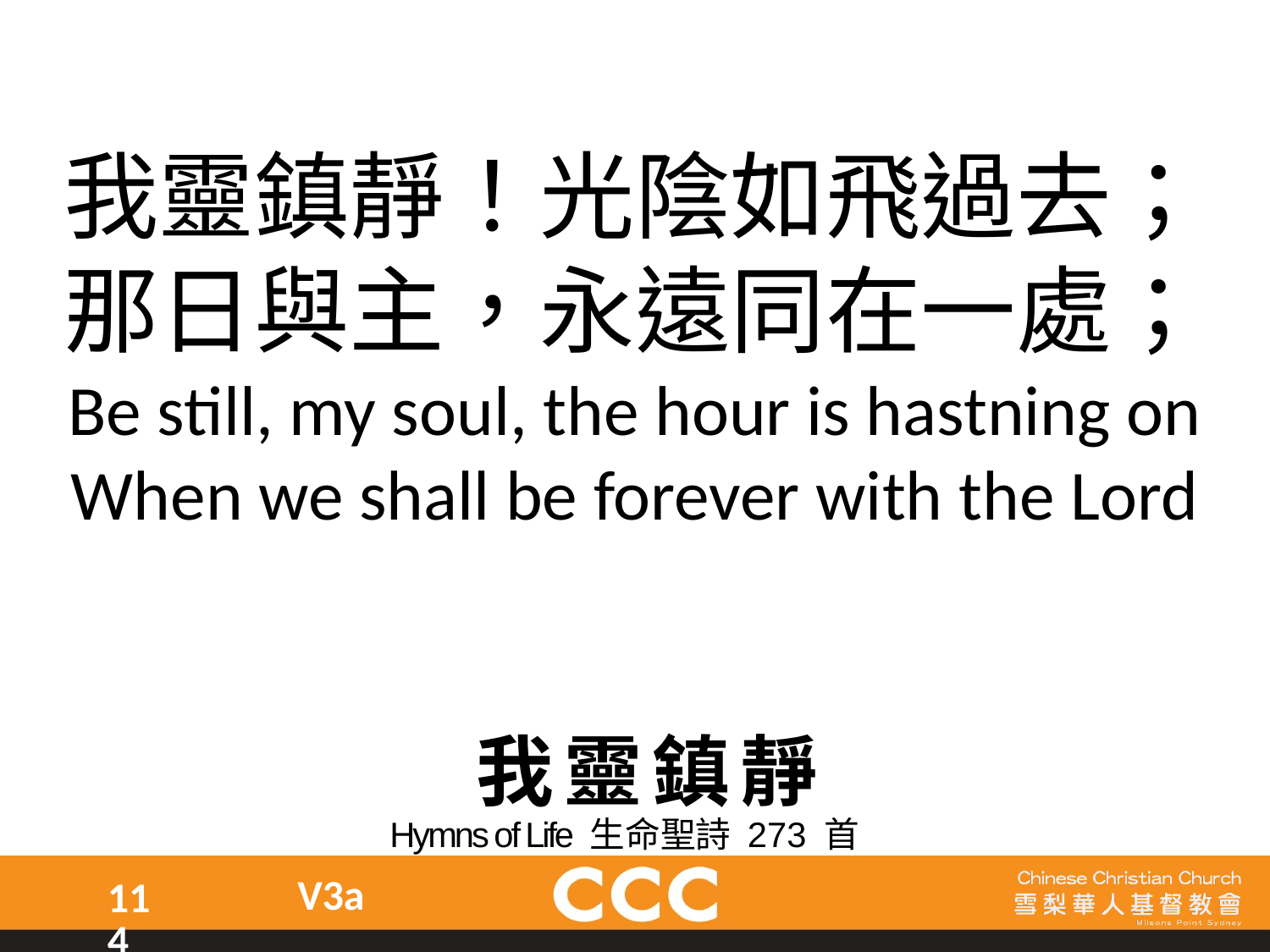

我靈鎮靜！光陰如飛過去；
那日與主，永遠同在一處；
Be still, my soul, the hour is hastning on
When we shall be forever with the Lord
我靈鎮靜
Hymns of Life 生命聖詩 273 首
V3a
114